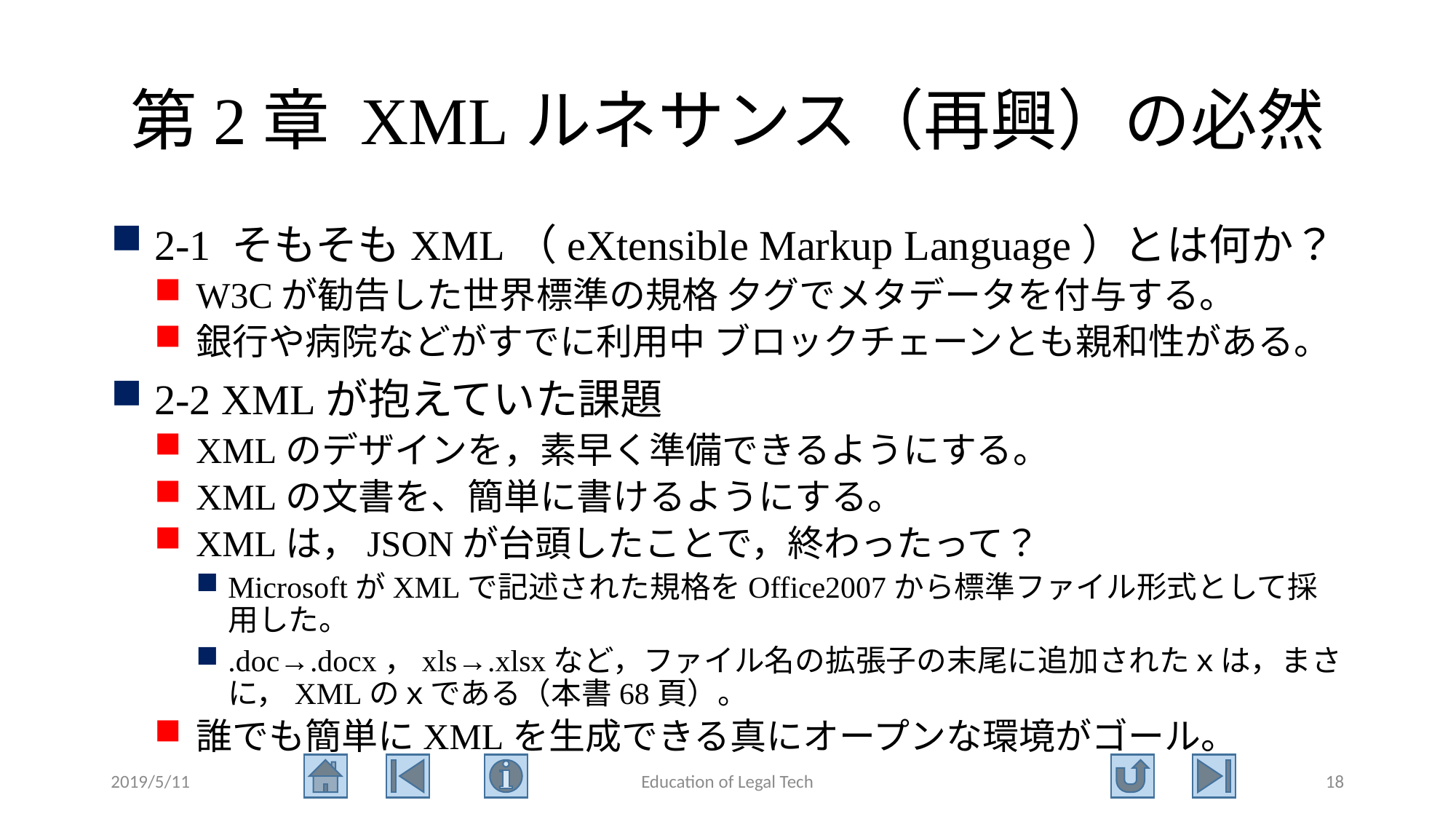

# 第2章 XMLルネサンス（再興）の必然
2-1 そもそもXML（eXtensible Markup Language）とは何か？
W3Cが勧告した世界標準の規格 夕グでメタデータを付与する。
銀行や病院などがすでに利用中 ブロックチェーンとも親和性がある。
2-2 XMLが抱えていた課題
XMLのデザインを，素早く準備できるようにする。
XMLの文書を、簡単に書けるようにする。
XMLは，JSONが台頭したことで，終わったって？
MicrosoftがXMLで記述された規格をOffice2007から標準ファイル形式として採用した。
.doc→.docx，xls→.xlsxなど，ファイル名の拡張子の末尾に追加されたｘは，まさに，XMLのｘである（本書68頁）。
誰でも簡単にXMLを生成できる真にオープンな環境がゴール。
2019/5/11
Education of Legal Tech
18